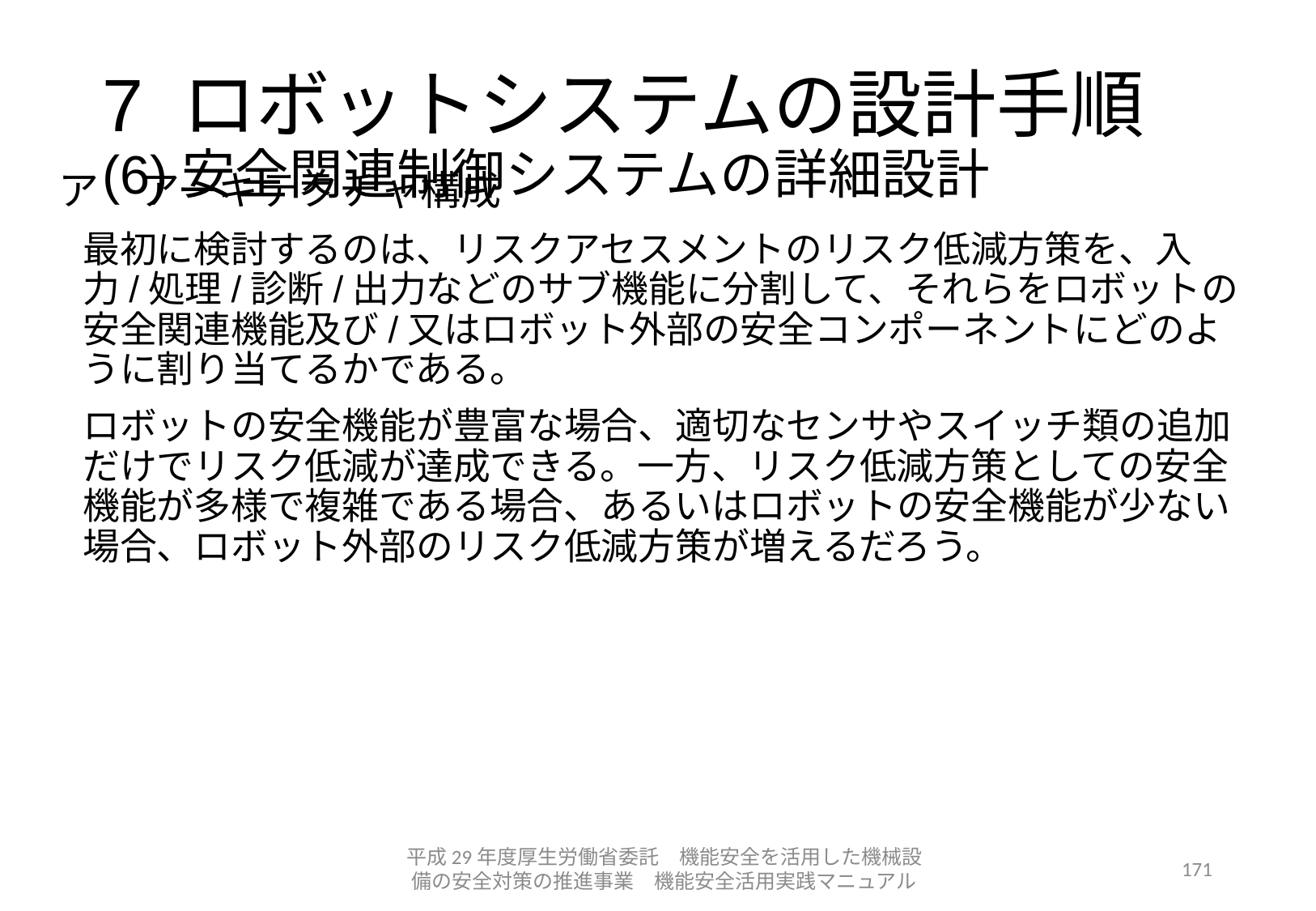

# 7 ロボットシステムの設計手順 (6)安全関連制御システムの詳細設計
ア　アーキテクチャ構成
最初に検討するのは、リスクアセスメントのリスク低減方策を、入力/処理/診断/出力などのサブ機能に分割して、それらをロボットの安全関連機能及び/又はロボット外部の安全コンポーネントにどのように割り当てるかである。
ロボットの安全機能が豊富な場合、適切なセンサやスイッチ類の追加だけでリスク低減が達成できる。一方、リスク低減方策としての安全機能が多様で複雑である場合、あるいはロボットの安全機能が少ない場合、ロボット外部のリスク低減方策が増えるだろう。
平成29年度厚生労働省委託　機能安全を活用した機械設備の安全対策の推進事業　機能安全活用実践マニュアル
171